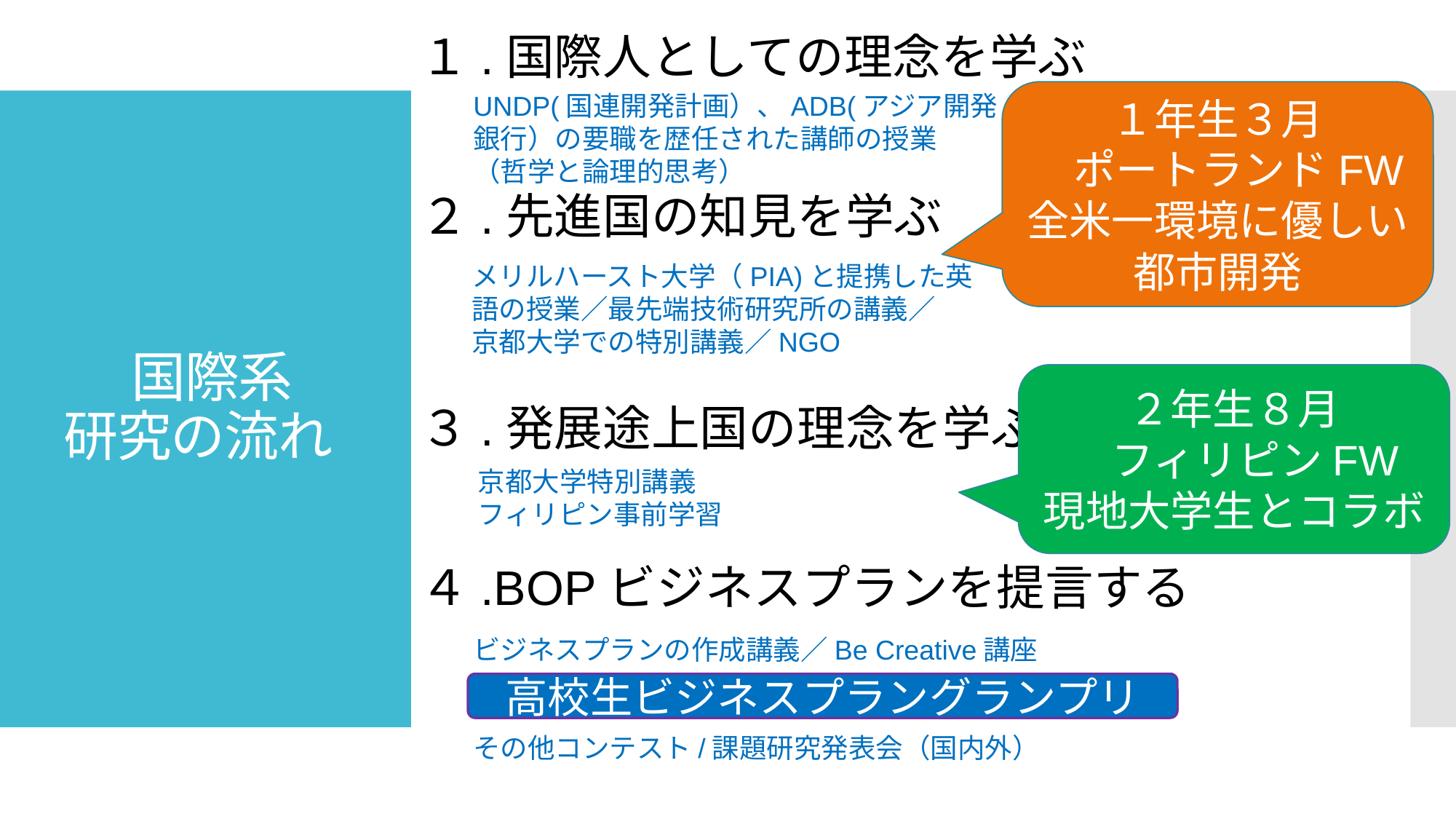

１.国際人としての理念を学ぶ

２.先進国の知見を学ぶ

３.発展途上国の理念を学ぶ

４.BOPビジネスプランを提言する
１年生３月
　ポートランドFW
全米一環境に優しい都市開発
UNDP(国連開発計画）、ADB(アジア開発銀行）の要職を歴任された講師の授業
（哲学と論理的思考）
# 国際系 研究の流れ
メリルハースト大学（PIA)と提携した英語の授業／最先端技術研究所の講義／
京都大学での特別講義／NGO
２年生８月
　フィリピンFW
現地大学生とコラボ
京都大学特別講義
フィリピン事前学習
ビジネスプランの作成講義／Be Creative講座

その他コンテスト/課題研究発表会（国内外）
高校生ビジネスプラングランプリ